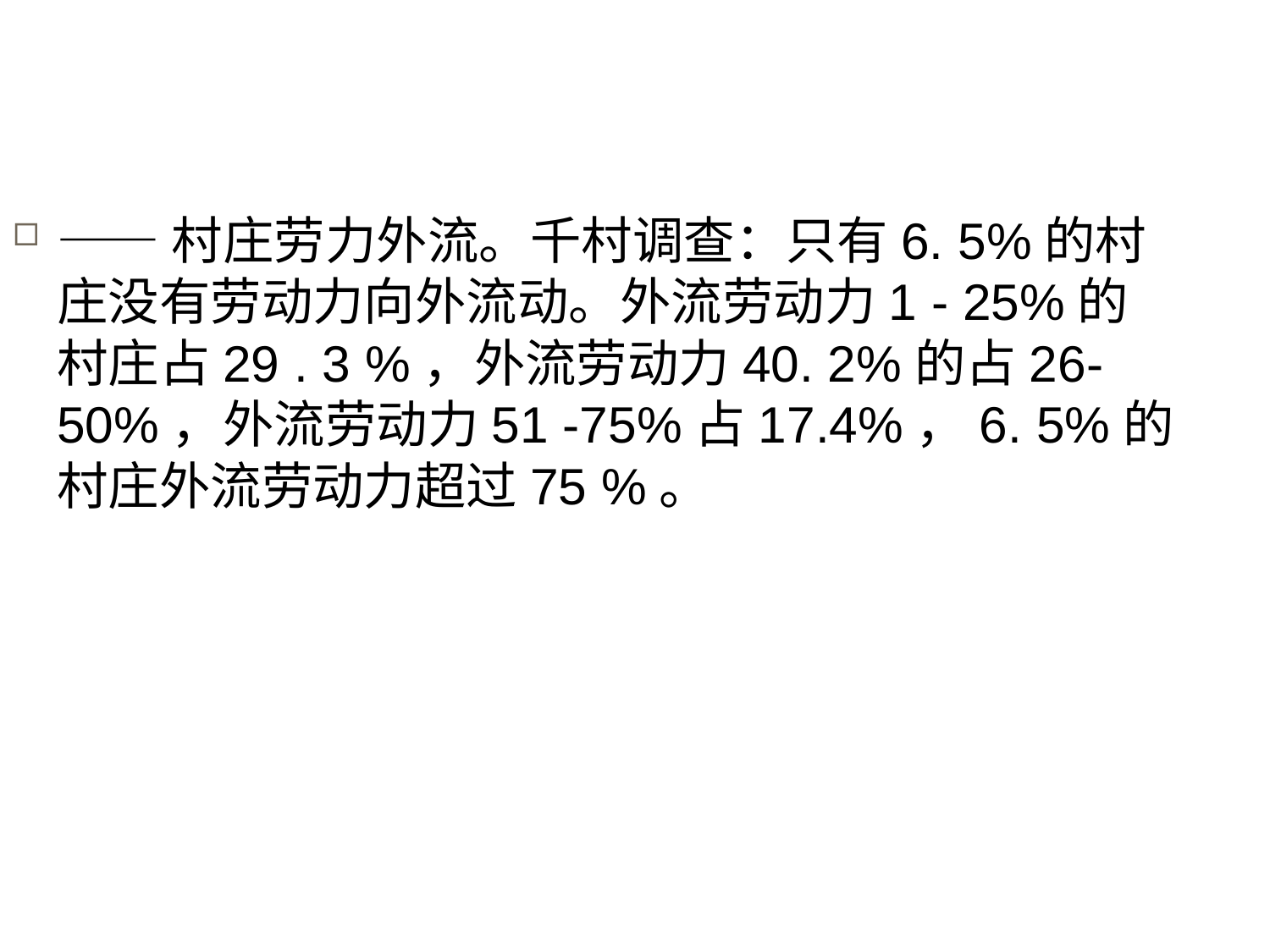

——村庄劳力外流。千村调查：只有6. 5%的村庄没有劳动力向外流动。外流劳动力1 - 25%的村庄占29 . 3 %，外流劳动力40. 2%的占26- 50%，外流劳动力51 -75%占17.4%，6. 5%的村庄外流劳动力超过75 %。